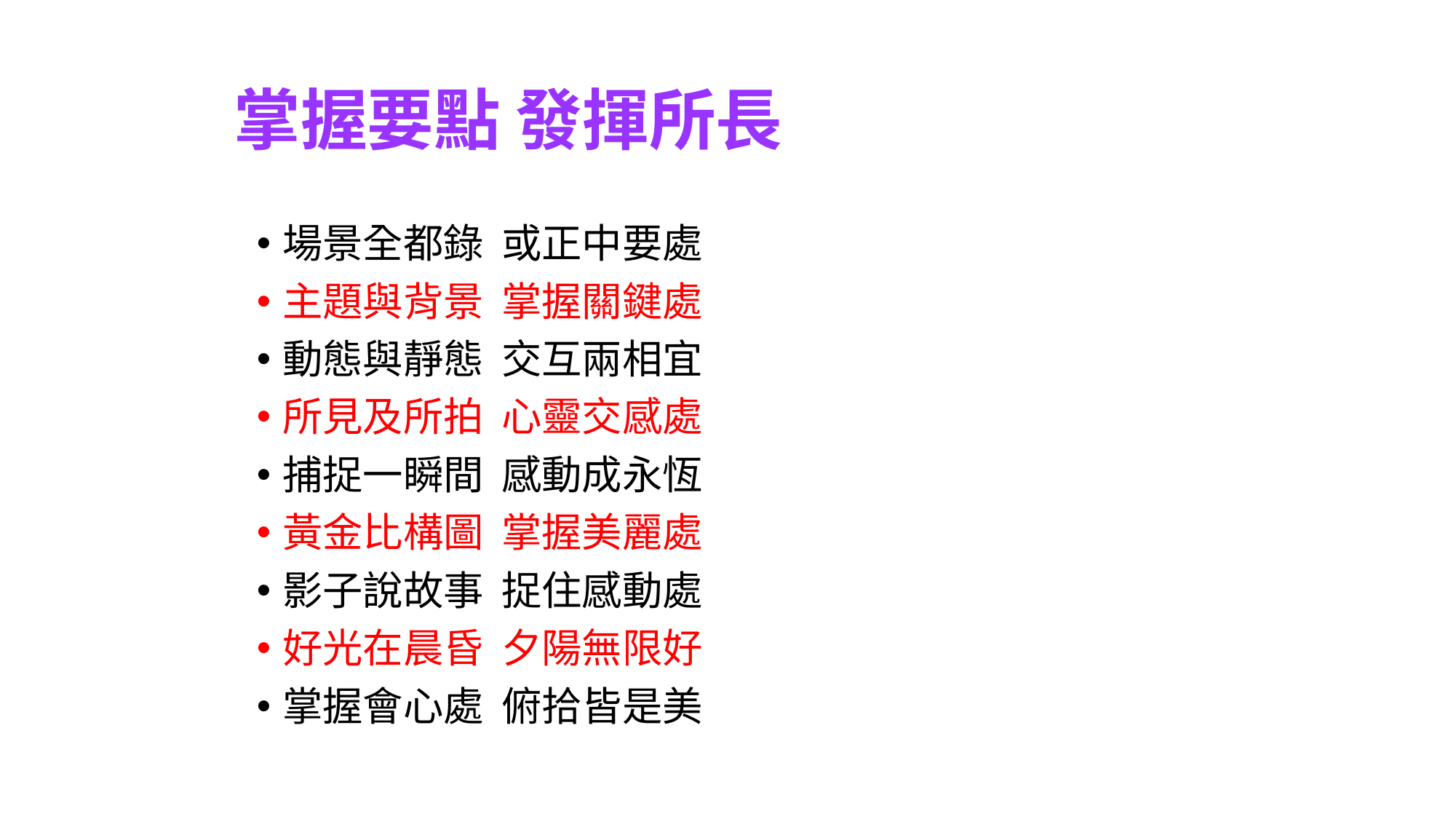

# 掌握要點 發揮所長
場景全都錄  或正中要處
主題與背景  掌握關鍵處
動態與靜態  交互兩相宜
所見及所拍  心靈交感處
捕捉一瞬間  感動成永恆
黃金比構圖  掌握美麗處
影子說故事  捉住感動處
好光在晨昏  夕陽無限好
掌握會心處  俯拾皆是美